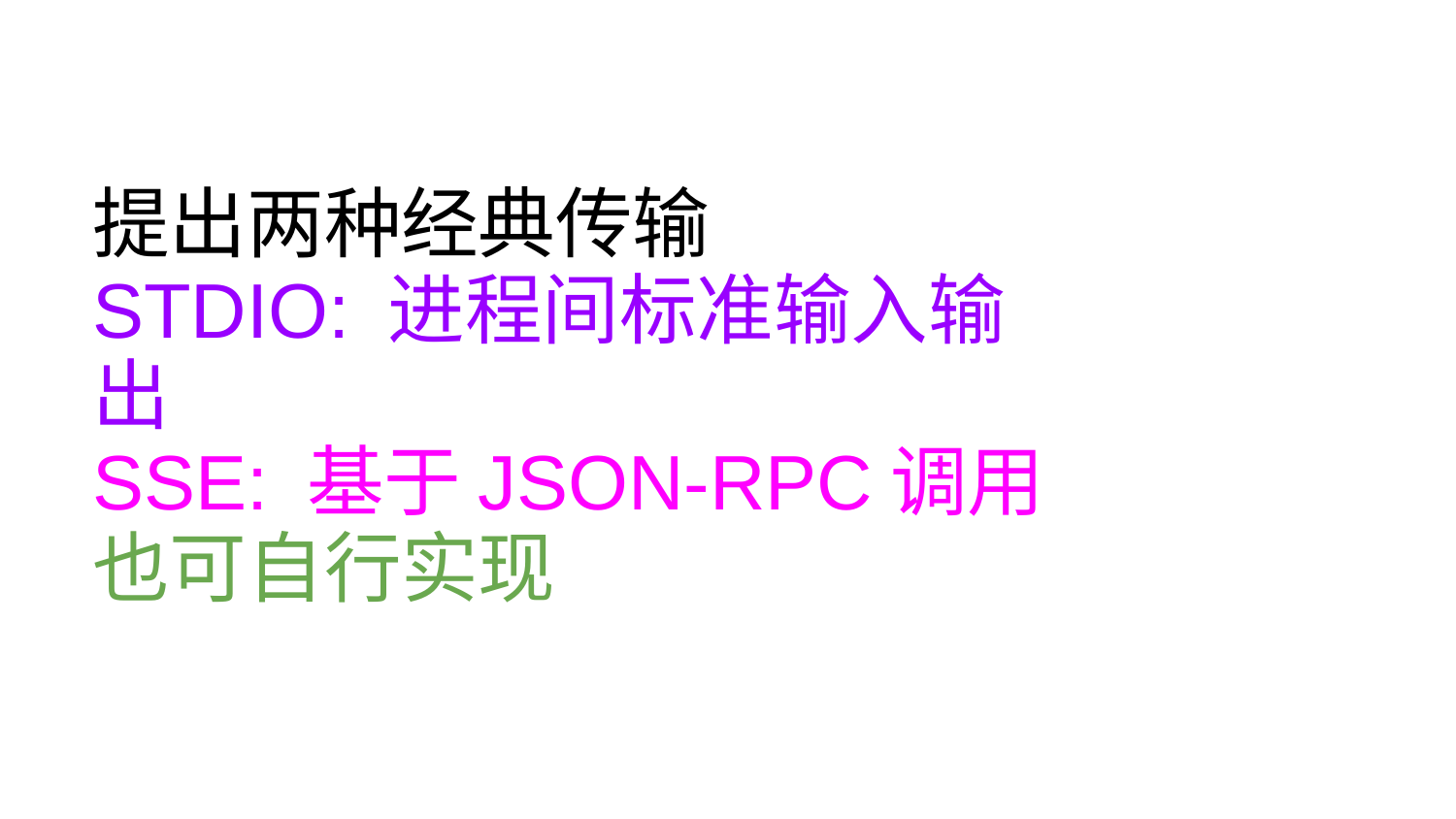

# 提出两种经典传输
STDIO: 进程间标准输入输出
SSE: 基于JSON-RPC调用
也可自行实现